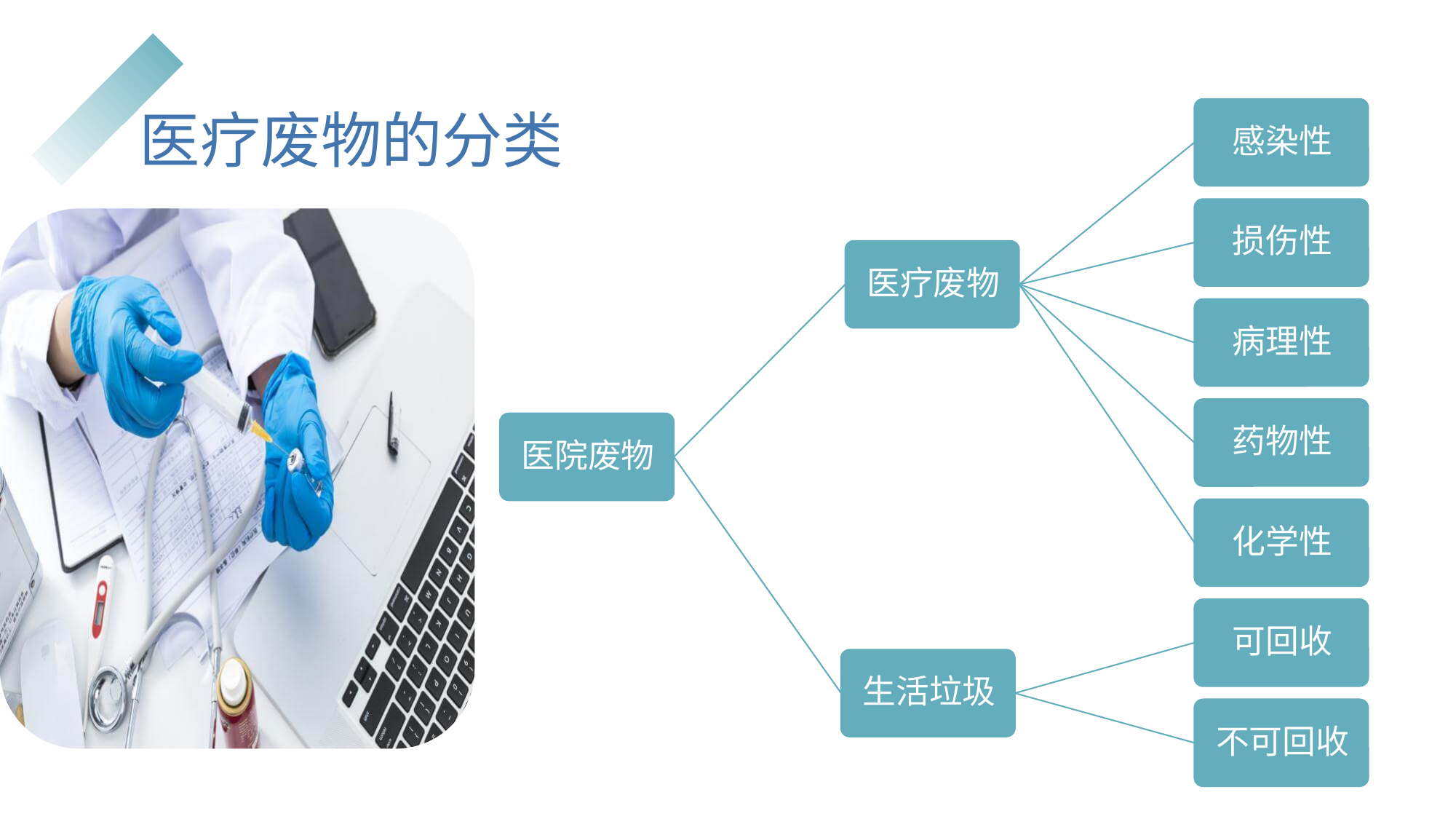

# 医疗废物的分类

医院废物

医疗废物

感染性

损伤性

病理性

药物性

化学性

生活垃圾

可回收

不可回收